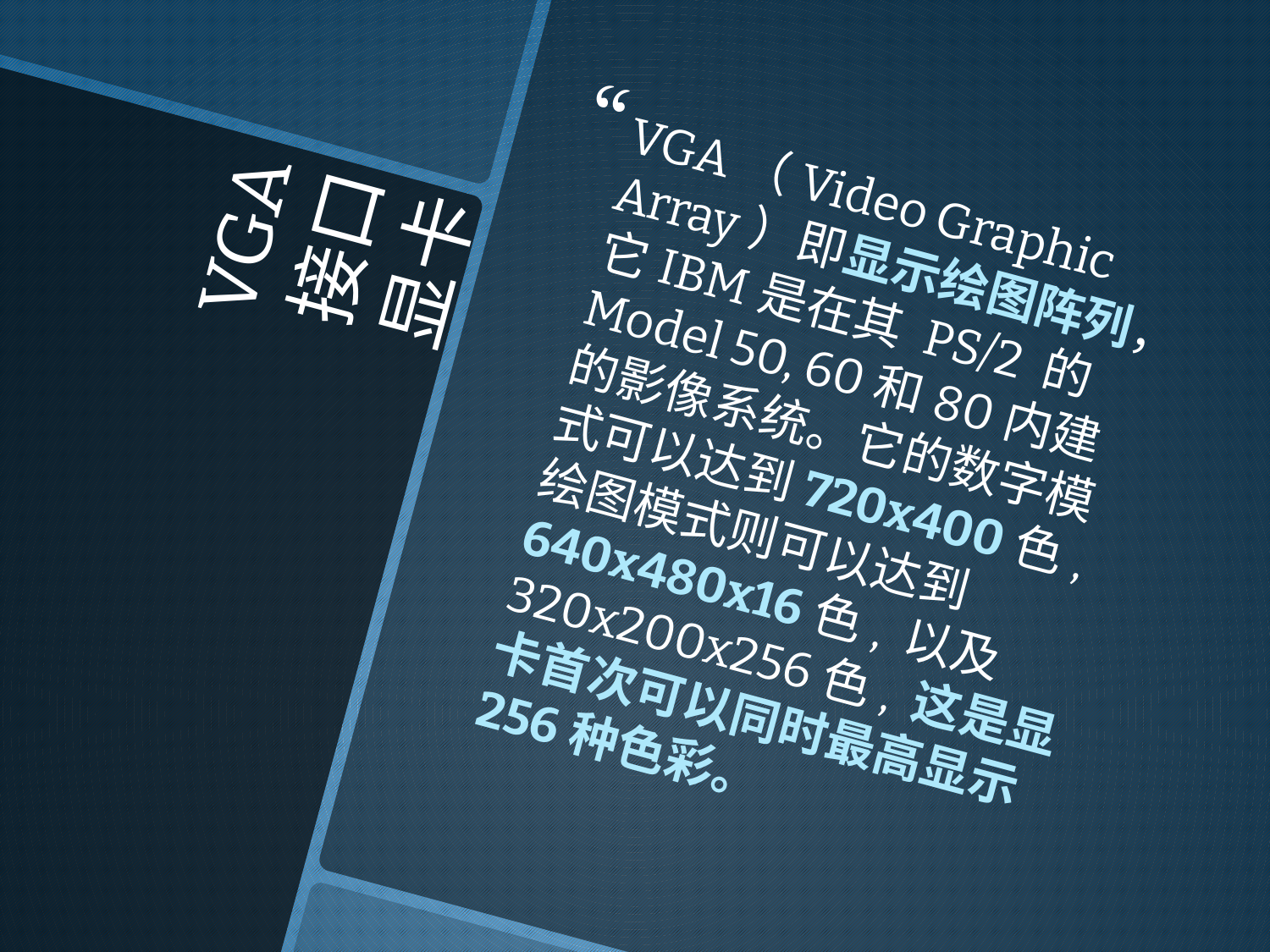

# VGA接口显卡
VGA（Video Graphic Array）即显示绘图阵列，它IBM是在其 PS/2 的Model 50, 60和80内建的影像系统。它的数字模式可以达到720x400色, 绘图模式则可以达到640x480x16色, 以及320x200x256色, 这是显卡首次可以同时最高显示256种色彩。